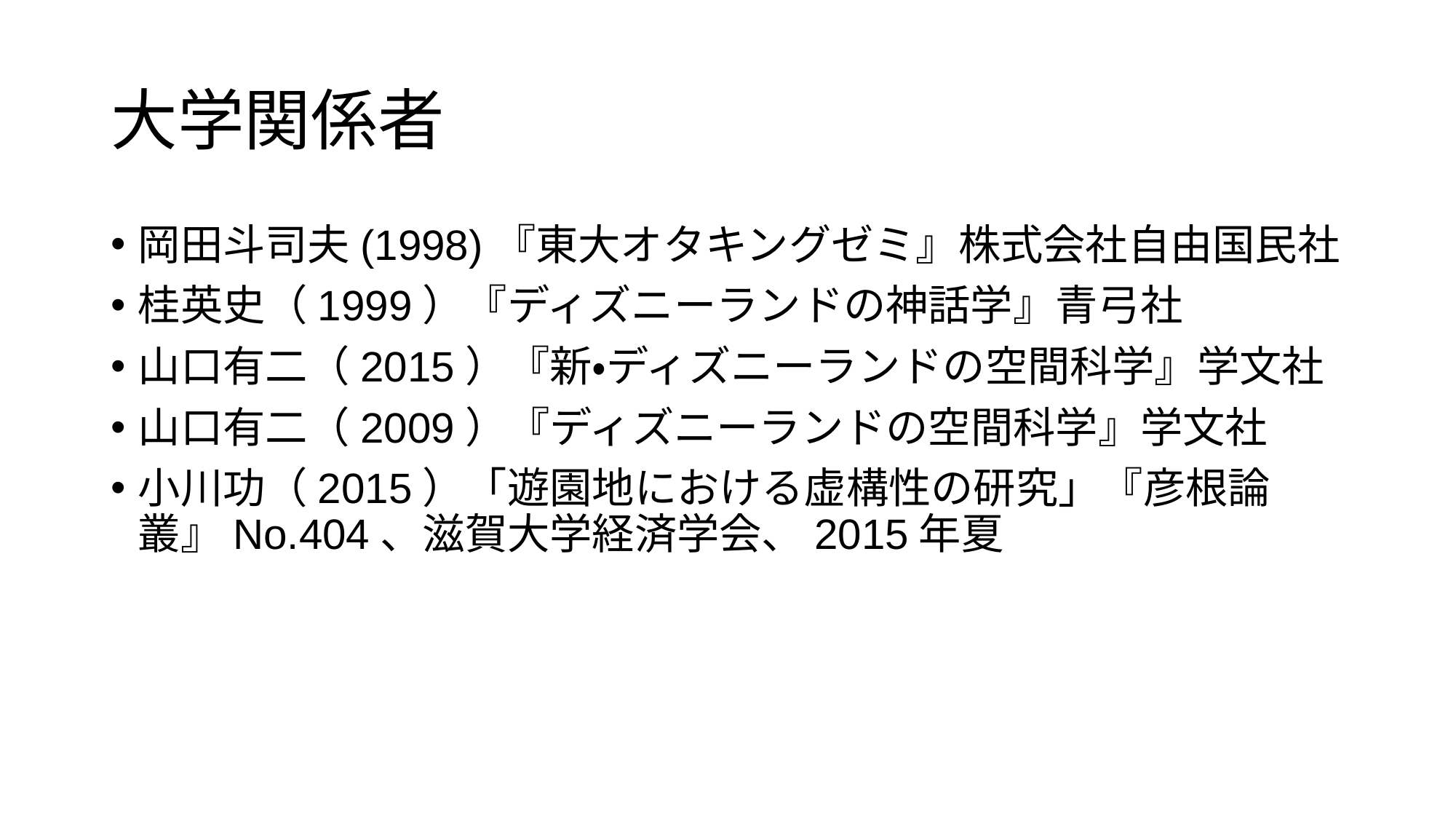

# 大学関係者
岡田斗司夫(1998)『東大オタキングゼミ』株式会社自由国民社
桂英史（1999）『ディズニーランドの神話学』青弓社
山口有二（2015）『新・ディズニーランドの空間科学』学文社
山口有二（2009）『ディズニーランドの空間科学』学文社
小川功（2015）「遊園地における虚構性の研究」『彦根論叢』No.404、滋賀大学経済学会、2015年夏